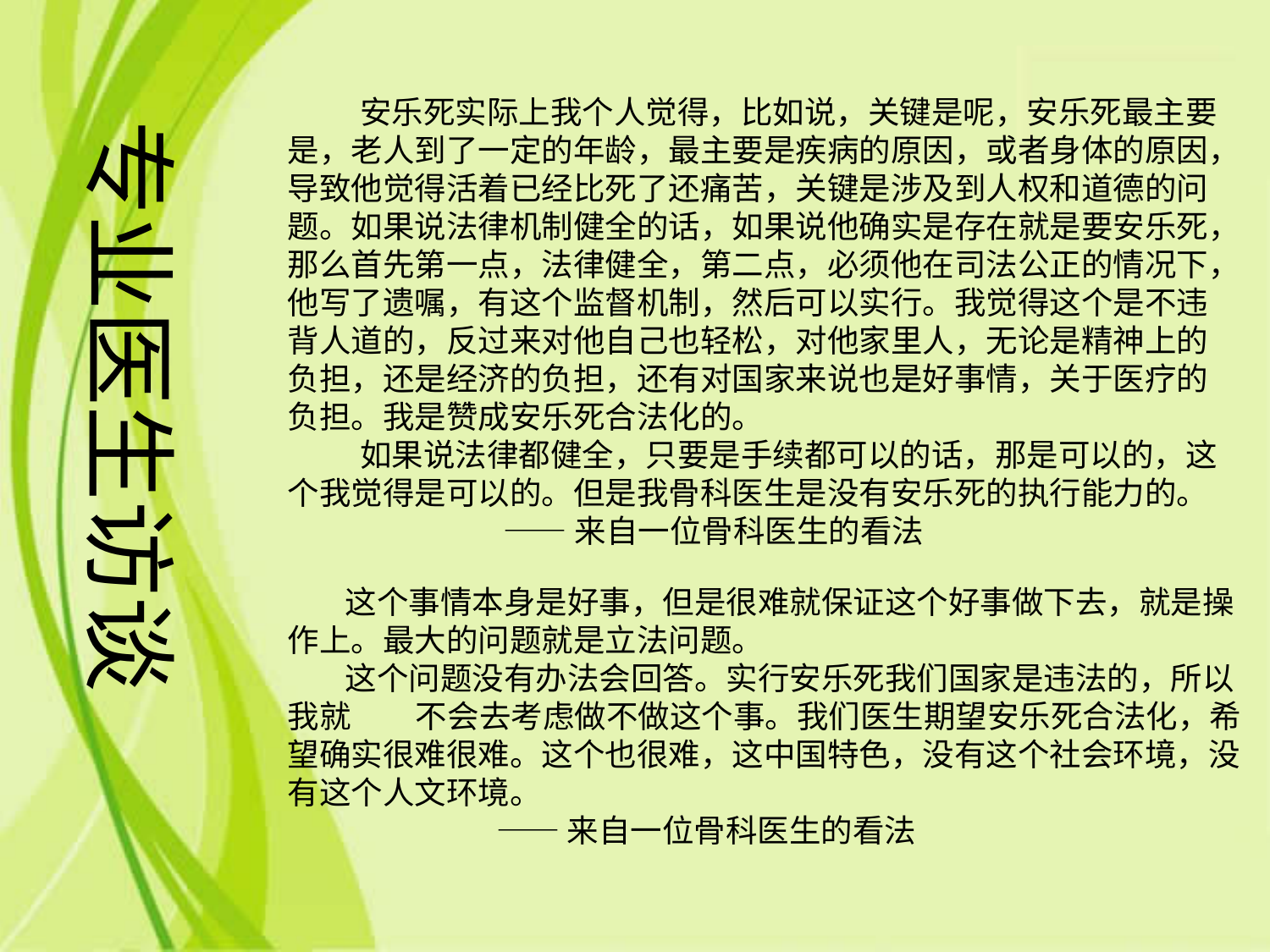

专业医生访谈
         安乐死实际上我个人觉得，比如说，关键是呢，安乐死最主要是，老人到了一定的年龄，最主要是疾病的原因，或者身体的原因，导致他觉得活着已经比死了还痛苦，关键是涉及到人权和道德的问题。如果说法律机制健全的话，如果说他确实是存在就是要安乐死，那么首先第一点，法律健全，第二点，必须他在司法公正的情况下，他写了遗嘱，有这个监督机制，然后可以实行。我觉得这个是不违背人道的，反过来对他自己也轻松，对他家里人，无论是精神上的负担，还是经济的负担，还有对国家来说也是好事情，关于医疗的负担。我是赞成安乐死合法化的。
         如果说法律都健全，只要是手续都可以的话，那是可以的，这个我觉得是可以的。但是我骨科医生是没有安乐死的执行能力的。
                              ——来自一位骨科医生的看法

       这个事情本身是好事，但是很难就保证这个好事做下去，就是操作上。最大的问题就是立法问题。
       这个问题没有办法会回答。实行安乐死我们国家是违法的，所以我就         不会去考虑做不做这个事。我们医生期望安乐死合法化，希望确实很难很难。这个也很难，这中国特色，没有这个社会环境，没有这个人文环境。
                             ——来自一位骨科医生的看法